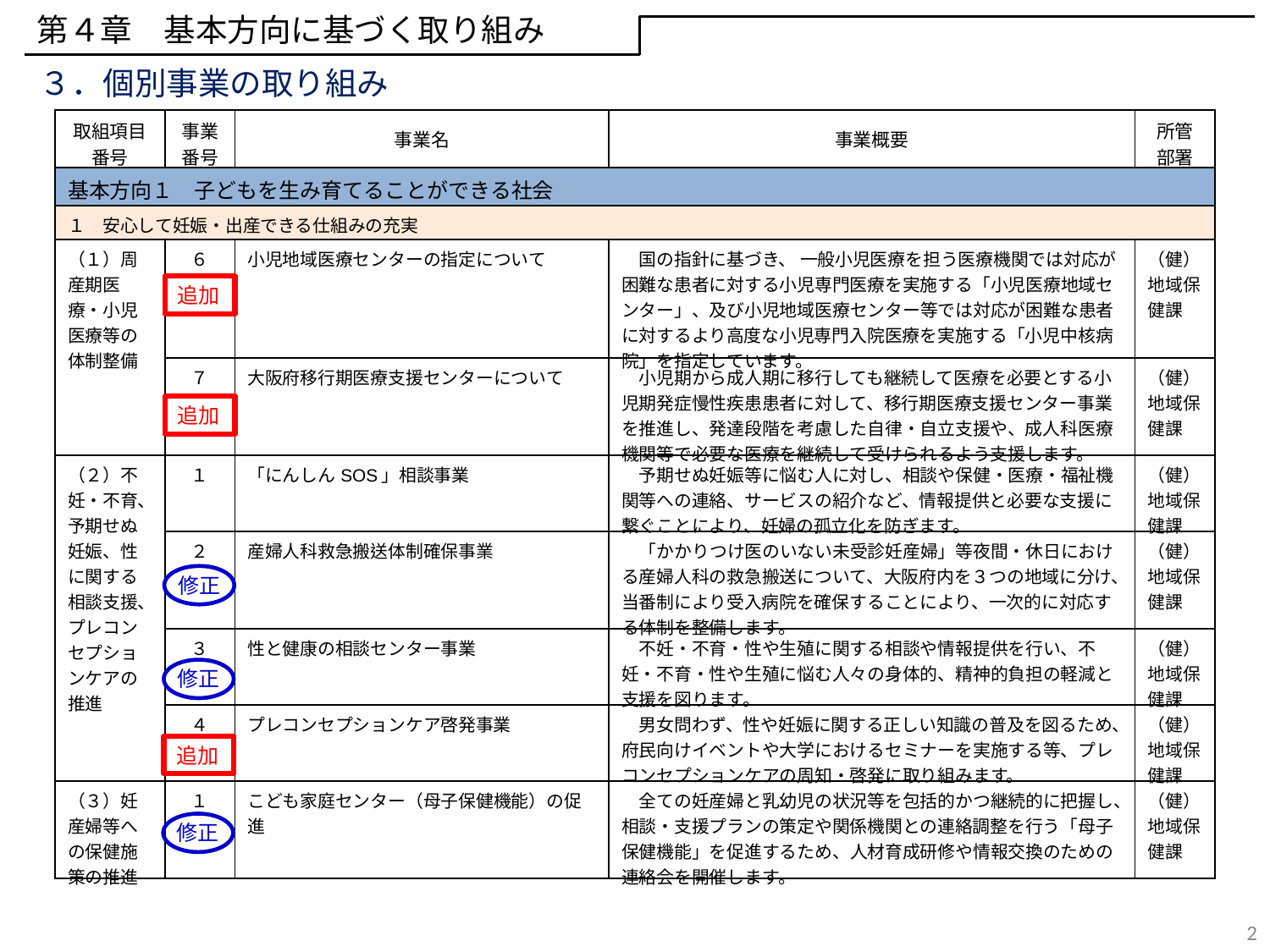

第４章　基本方向に基づく取り組み
３．個別事業の取り組み
| 取組項目 番号 | 事業 番号 | 事業名 | 事業概要 | 所管 部署 |
| --- | --- | --- | --- | --- |
| 基本方向１　子どもを生み育てることができる社会 |  |  |  |  |
| １　安心して妊娠・出産できる仕組みの充実 |  |  |  |  |
| （１）周産期医療・小児医療等の体制整備 | ６ | 小児地域医療センターの指定について | 国の指針に基づき、 ⼀般⼩児医療を担う医療機関では対応が困難な患者に対する小児専⾨医療を実施する「小児医療地域センター」、及び⼩児地域医療センター等では対応が困難な患者に対するより⾼度な⼩児専⾨⼊院医療を実施する「小児中核病院」を指定しています。 | （健）地域保健課 |
|  | ７ | 大阪府移行期医療支援センターについて | 小児期から成人期に移行しても継続して医療を必要とする小児期発症慢性疾患患者に対して、移行期医療支援センター事業を推進し、発達段階を考慮した自律・自立支援や、成人科医療機関等で必要な医療を継続して受けられるよう支援します。 | （健）地域保健課 |
| （２）不妊・不育、予期せぬ妊娠、性に関する相談支援、プレコンセプションケアの推進 | １ | 「にんしんSOS」相談事業 | 予期せぬ妊娠等に悩む人に対し、相談や保健・医療・福祉機関等への連絡、サービスの紹介など、情報提供と必要な支援に繋ぐことにより、妊婦の孤立化を防ぎます。 | （健）地域保健課 |
| （２）不妊・不育、予期せぬ妊娠、性に関する相談支援、プレコンセプションケアの推進 | ２ | 産婦人科救急搬送体制確保事業 | 「かかりつけ医のいない未受診妊産婦」等夜間・休日における産婦人科の救急搬送について、大阪府内を３つの地域に分け、当番制により受入病院を確保することにより、一次的に対応する体制を整備します。 | （健）地域保健課 |
|  | ３ | 性と健康の相談センター事業 | 不妊・不育・性や生殖に関する相談や情報提供を行い、不妊・不育・性や生殖に悩む人々の身体的、精神的負担の軽減と支援を図ります。 | （健）地域保健課 |
|  | ４ | プレコンセプションケア啓発事業 | 男女問わず、性や妊娠に関する正しい知識の普及を図るため、 府民向けイベントや大学におけるセミナーを実施する等、プレコンセプションケアの周知・啓発に取り組みます。 | （健）地域保健課 |
| （３）妊産婦等への保健施策の推進 | １ | こども家庭センター（母子保健機能）の促進 | 全ての妊産婦と乳幼児の状況等を包括的かつ継続的に把握し、相談・支援プランの策定や関係機関との連絡調整を行う「母子保健機能」を促進するため、人材育成研修や情報交換のための連絡会を開催します。 | （健）地域保健課 |
追加
追加

修正

修正
追加

修正
2